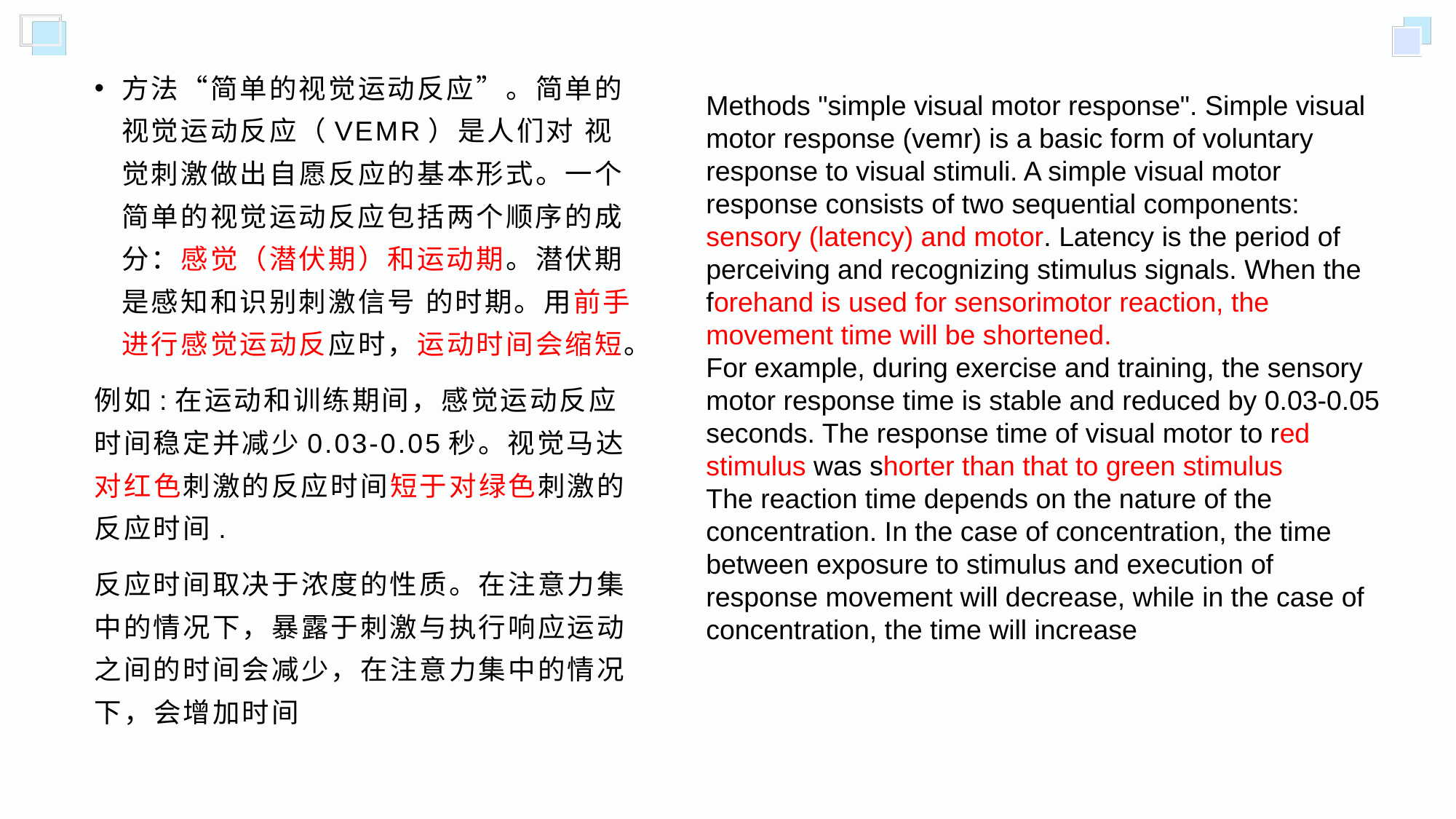

方法“简单的视觉运动反应”。简单的视觉运动反应（VEMR）是人们对 视觉刺激做出自愿反应的基本形式。一个简单的视觉运动反应包括两个顺序的成分：感觉（潜伏期）和运动期。潜伏期是感知和识别刺激信号 的时期。用前手进行感觉运动反应时，运动时间会缩短。
例如:在运动和训练期间，感觉运动反应时间稳定并减少0.03-0.05秒。视觉马达对红色刺激的反应时间短于对绿色刺激的反应时间.
反应时间取决于浓度的性质。在注意力集中的情况下，暴露于刺激与执行响应运动之间的时间会减少，在注意力集中的情况下，会增加时间
Methods "simple visual motor response". Simple visual motor response (vemr) is a basic form of voluntary response to visual stimuli. A simple visual motor response consists of two sequential components: sensory (latency) and motor. Latency is the period of perceiving and recognizing stimulus signals. When the forehand is used for sensorimotor reaction, the movement time will be shortened.
For example, during exercise and training, the sensory motor response time is stable and reduced by 0.03-0.05 seconds. The response time of visual motor to red stimulus was shorter than that to green stimulus
The reaction time depends on the nature of the concentration. In the case of concentration, the time between exposure to stimulus and execution of response movement will decrease, while in the case of concentration, the time will increase